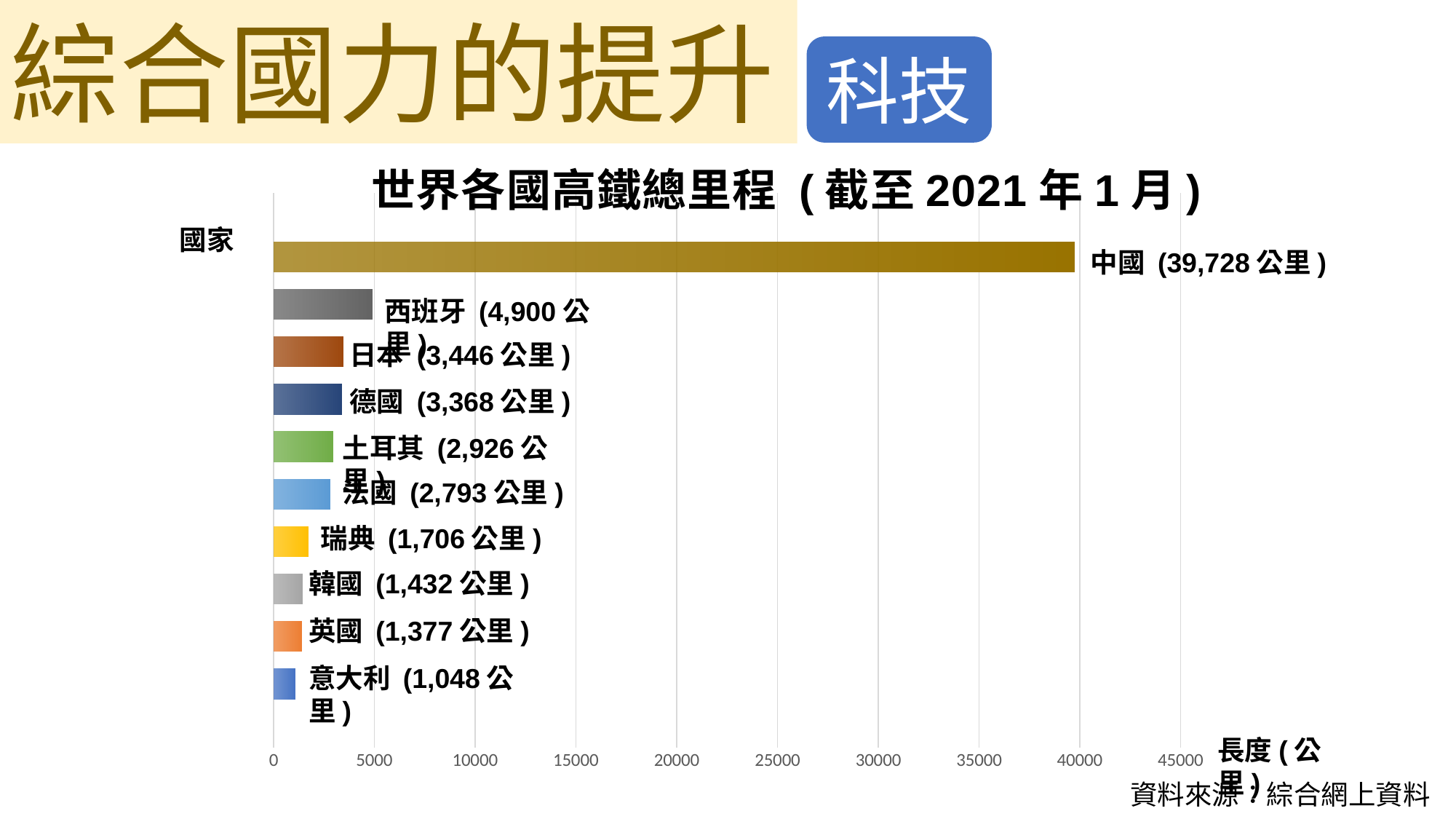

綜合國力的提升
科技
世界各國高鐵總里程 (截至2021年1月)

### Chart

| Category | 數列 1 | 數列 2 | 數列 3 | 數列 4 | 數列 5 | 數列 6 | 數列 7 | 數列 8 | 數列 9 | 數列 10 |
|---|---|---|---|---|---|---|---|---|---|---|
| 國家 | 1048.0 | 1377.0 | 1432.0 | 1706.0 | 2796.0 | 2926.0 | 3368.0 | 3446.0 | 4900.0 | 39728.0 |
國家
中國 (39,728公里)
西班牙 (4,900公里)
日本 (3,446公里)
德國 (3,368公里)
土耳其 (2,926公里)
法國 (2,793公里)
瑞典 (1,706公里)
韓國 (1,432公里)
英國 (1,377公里)
意大利 (1,048公里)
長度(公里)
資料來源：綜合網上資料